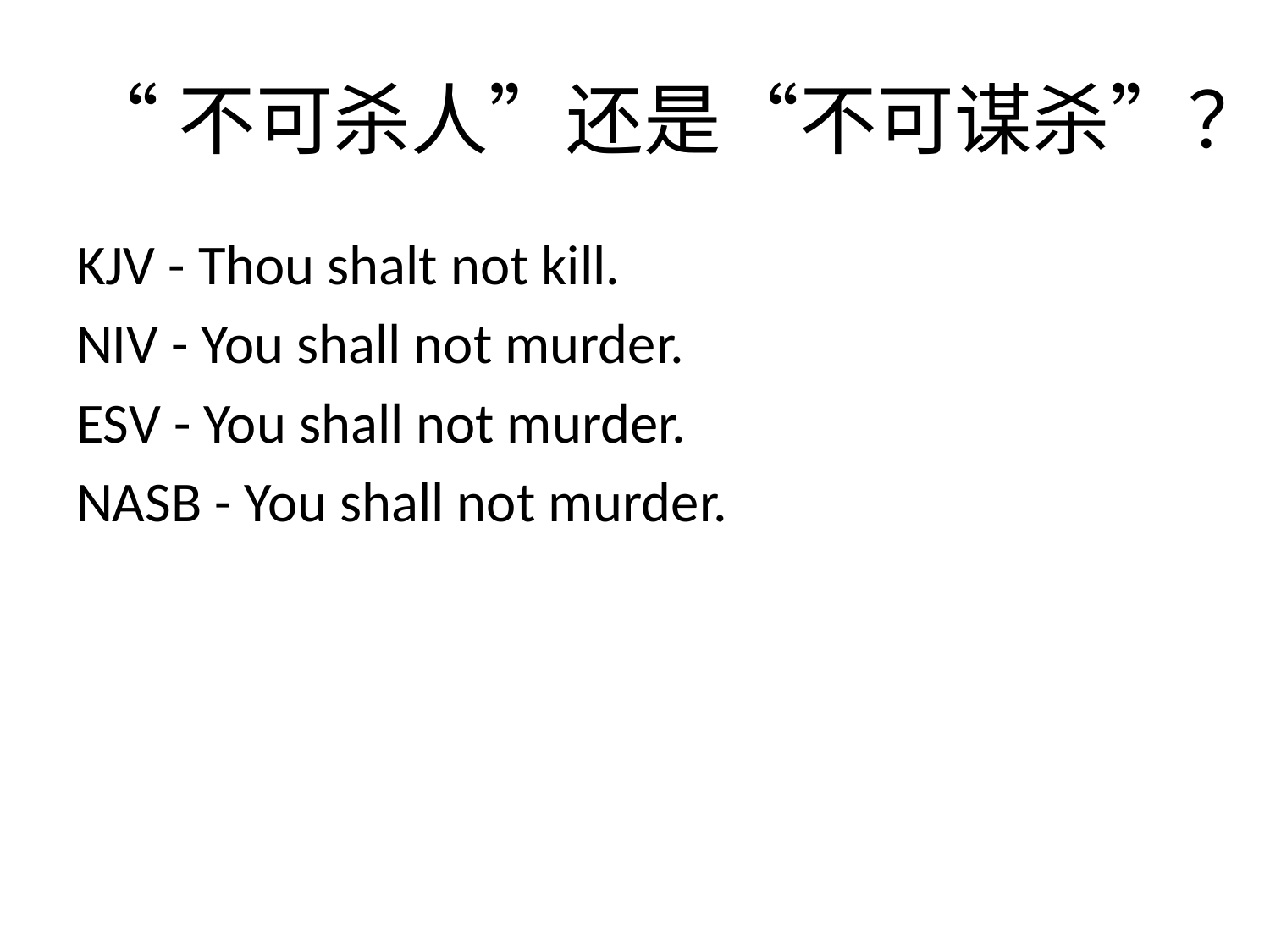

# “不可杀人”还是“不可谋杀”？
KJV - Thou shalt not kill.
NIV - You shall not murder.
ESV - You shall not murder.
NASB - You shall not murder.